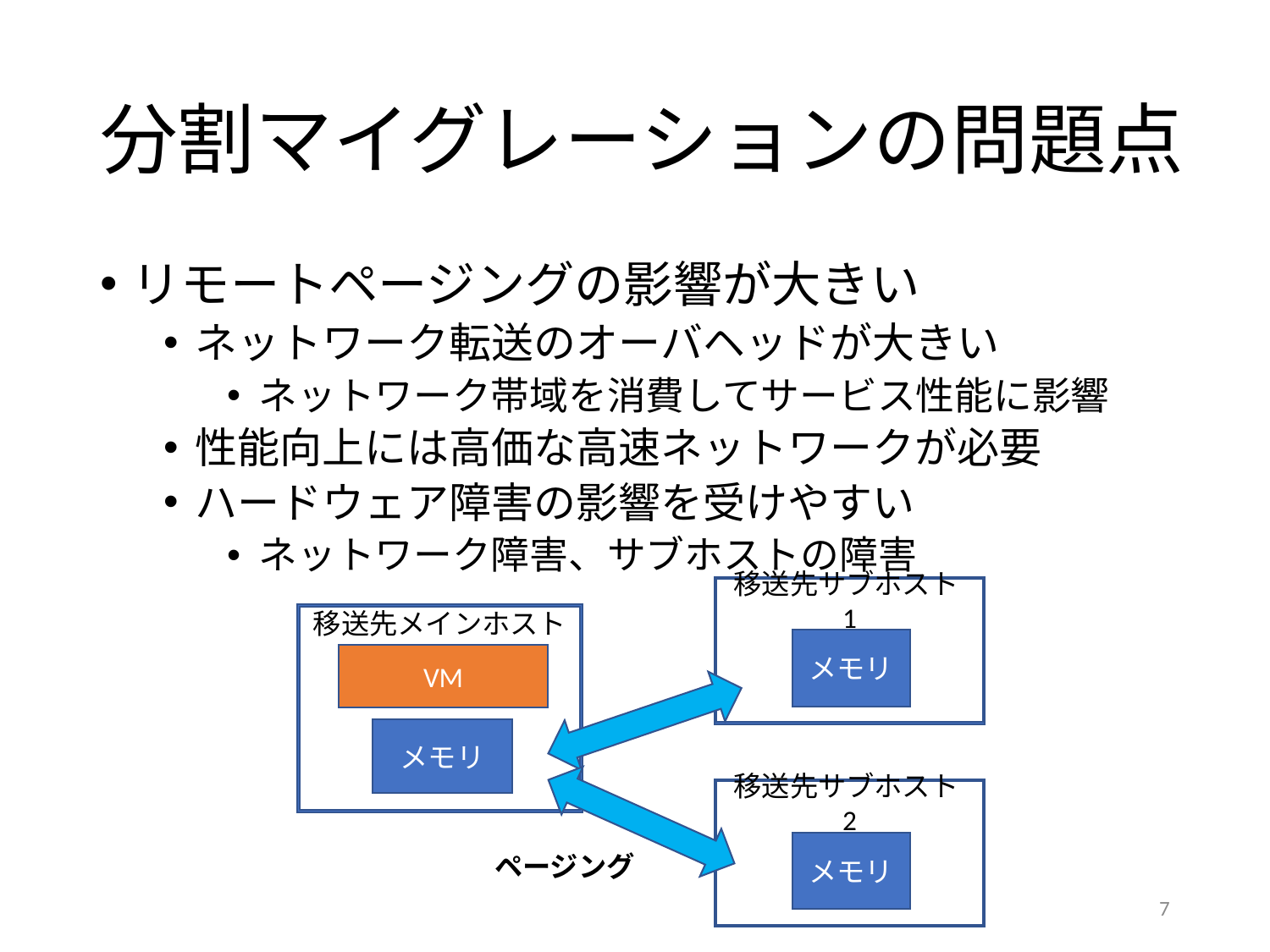

# 分割マイグレーションの問題点
リモートページングの影響が大きい
ネットワーク転送のオーバヘッドが大きい
ネットワーク帯域を消費してサービス性能に影響
性能向上には高価な高速ネットワークが必要
ハードウェア障害の影響を受けやすい
ネットワーク障害、サブホストの障害

移送先サブホスト1

移送先メインホスト

メモリ
VM

メモリ
移送先サブホスト2

メモリ
ページング

7